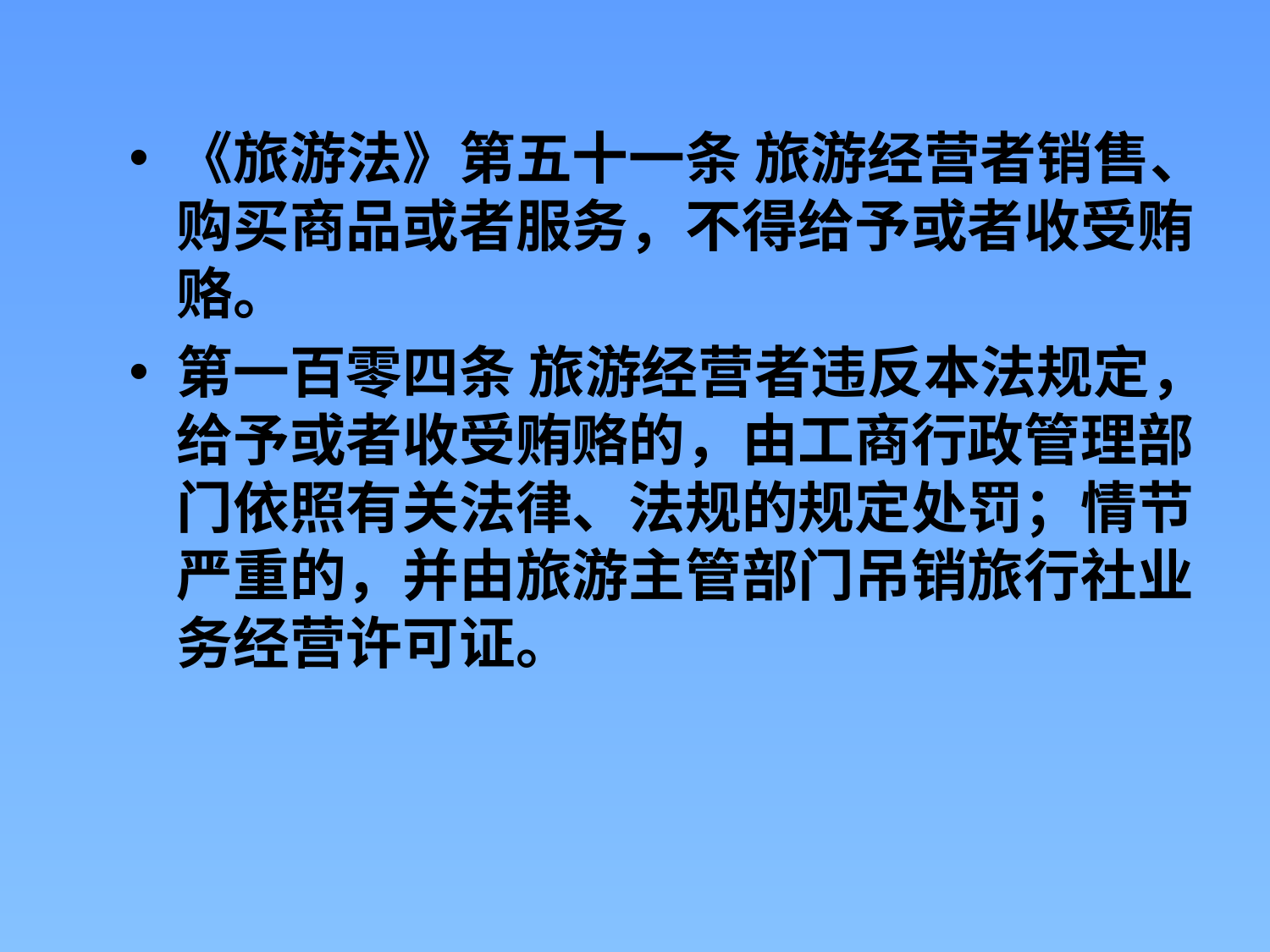

《旅游法》第五十一条 旅游经营者销售、购买商品或者服务，不得给予或者收受贿赂。
第一百零四条 旅游经营者违反本法规定，给予或者收受贿赂的，由工商行政管理部门依照有关法律、法规的规定处罚；情节严重的，并由旅游主管部门吊销旅行社业务经营许可证。